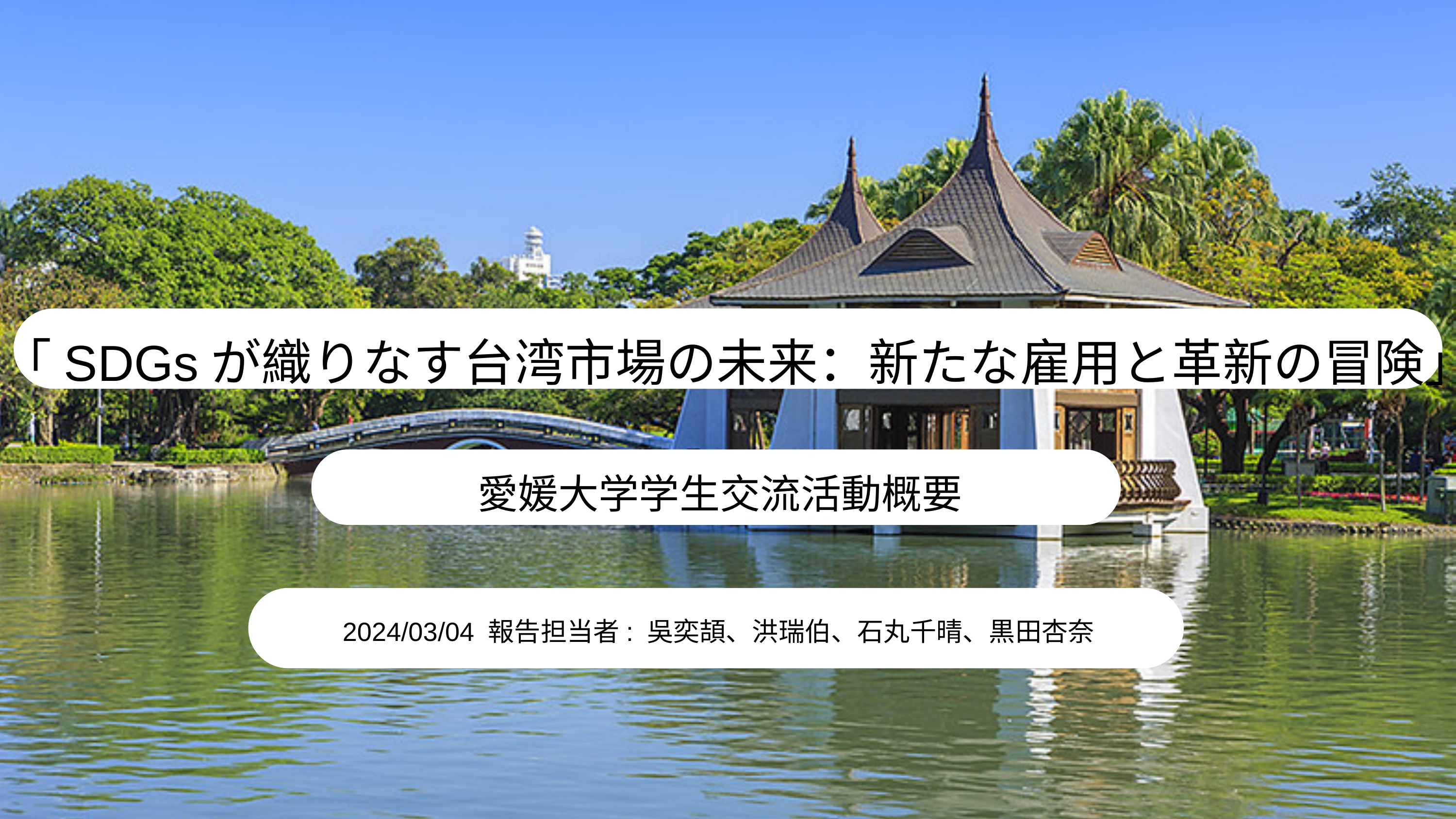

「SDGsが織りなす台湾市場の未来：新たな雇用と革新の冒険」

愛媛大学学生交流活動概要

2024/03/04 報告担当者: 吳奕頡、洪瑞伯、石丸千晴、黒田杏奈